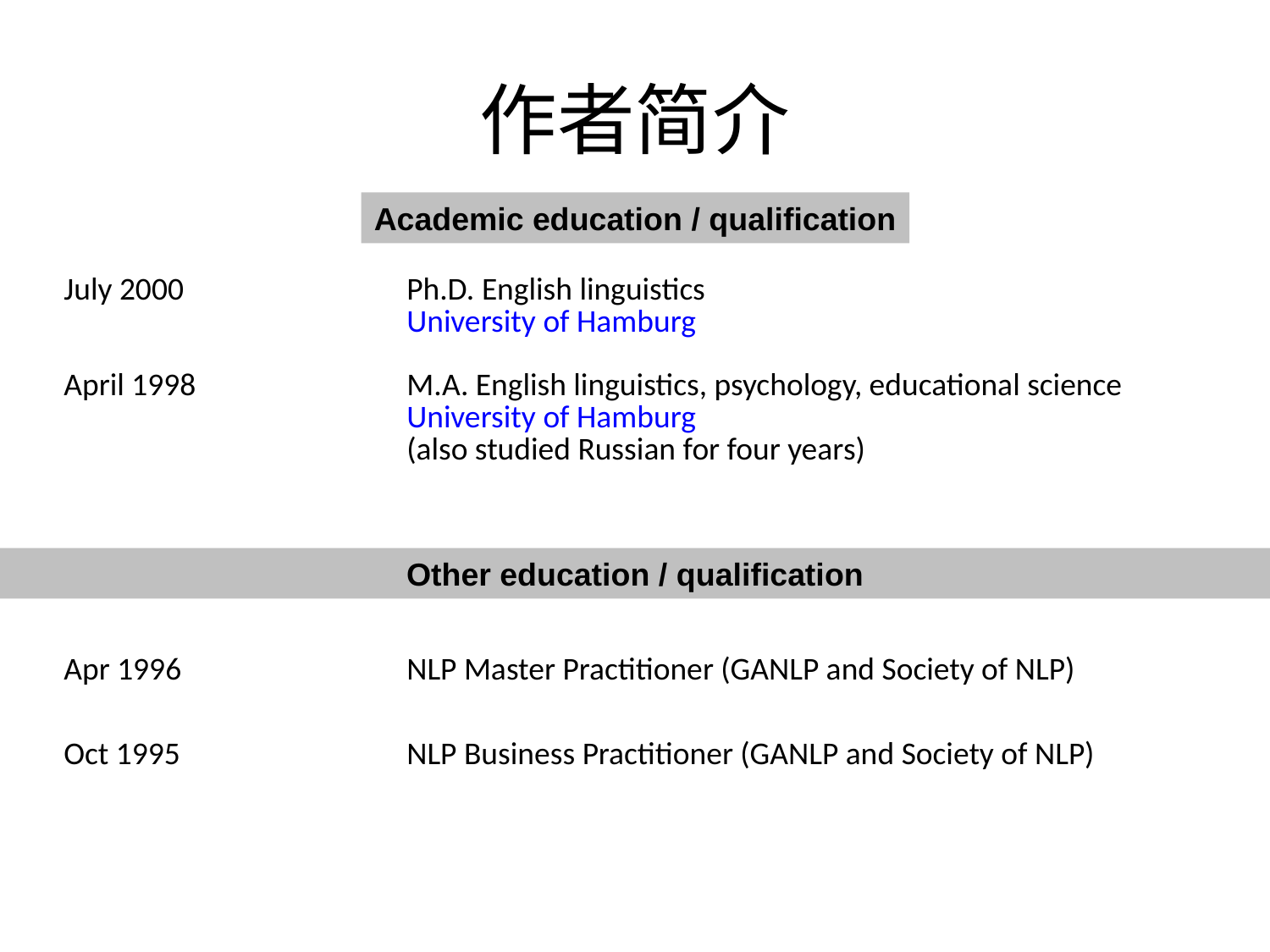

# 作者简介
Academic education / qualification
| July 2000 | Ph.D. English linguistics University of Hamburg |
| --- | --- |
| April 1998 | M.A. English linguistics, psychology, educational science University of Hamburg (also studied Russian for four years) |
Other education / qualification
| Apr 1996 | NLP Master Practitioner (GANLP and Society of NLP) |
| --- | --- |
| Oct 1995 | NLP Business Practitioner (GANLP and Society of NLP) |